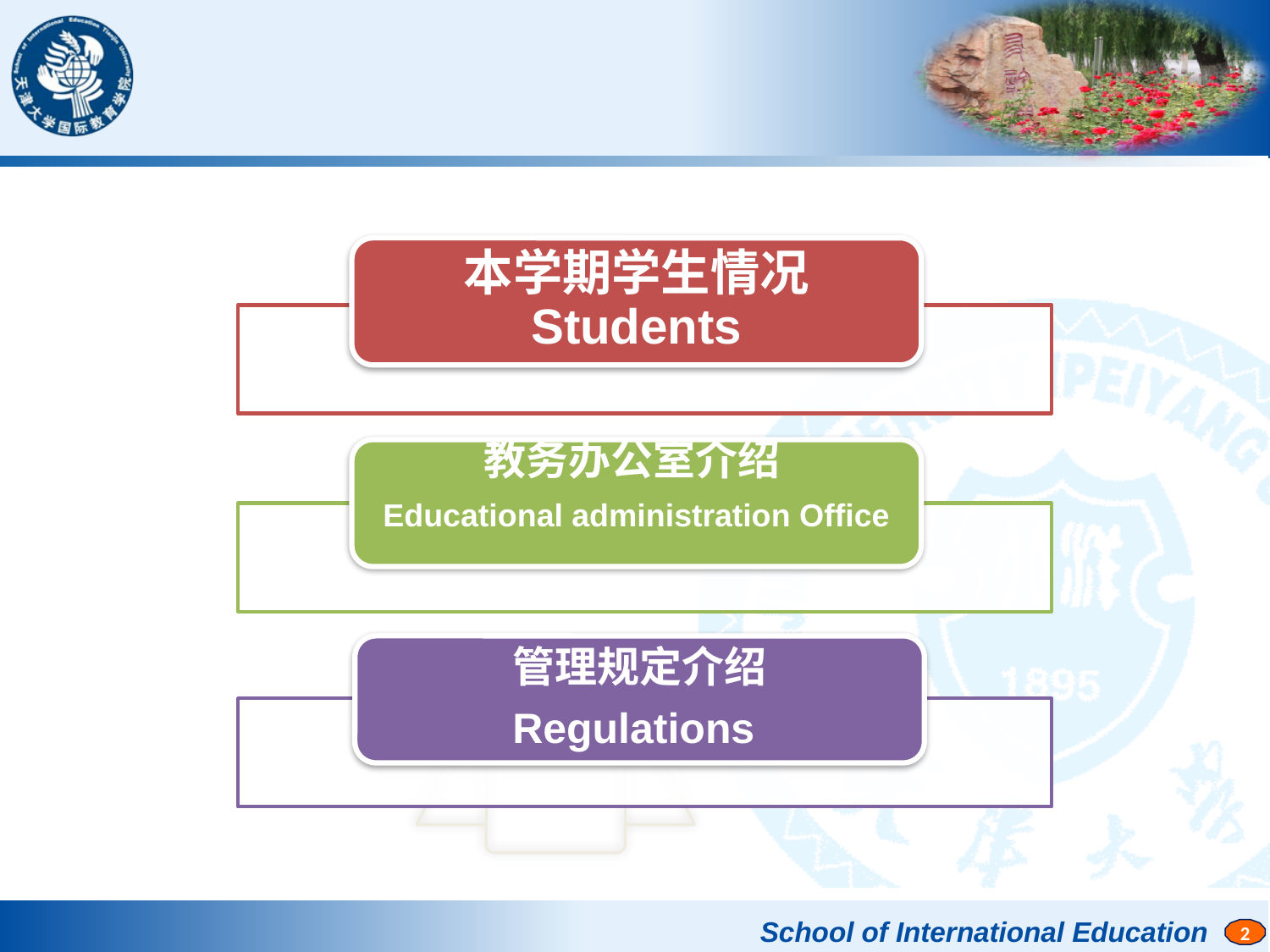

本学期学生情况 Students
教务办公室介绍
Educational administration Office
管理规定介绍
Regulations